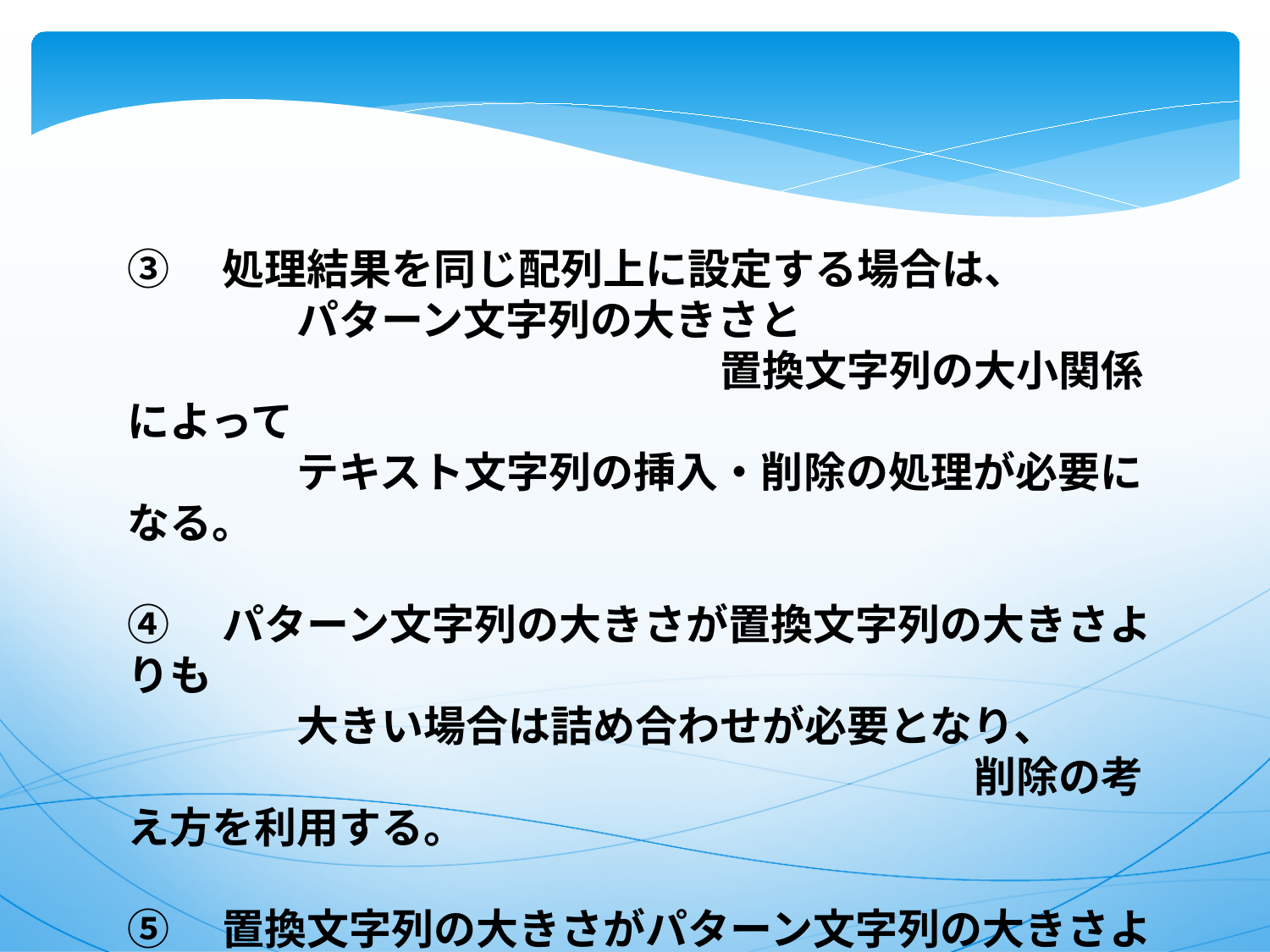

③　処理結果を同じ配列上に設定する場合は、
　　　　パターン文字列の大きさと
　　　　　　　　　　　　　　置換文字列の大小関係によって
　　　　テキスト文字列の挿入・削除の処理が必要になる。

④　パターン文字列の大きさが置換文字列の大きさよりも
　　　　大きい場合は詰め合わせが必要となり、
　　　　　　　　　　　　　　　　　　　　削除の考え方を利用する。

⑤　置換文字列の大きさがパターン文字列の大きさよりも
　　　　大きい場合は空白が必要となり、
　　　　　　　　　　　　　　　　　　　　挿入の考え方を利用する。